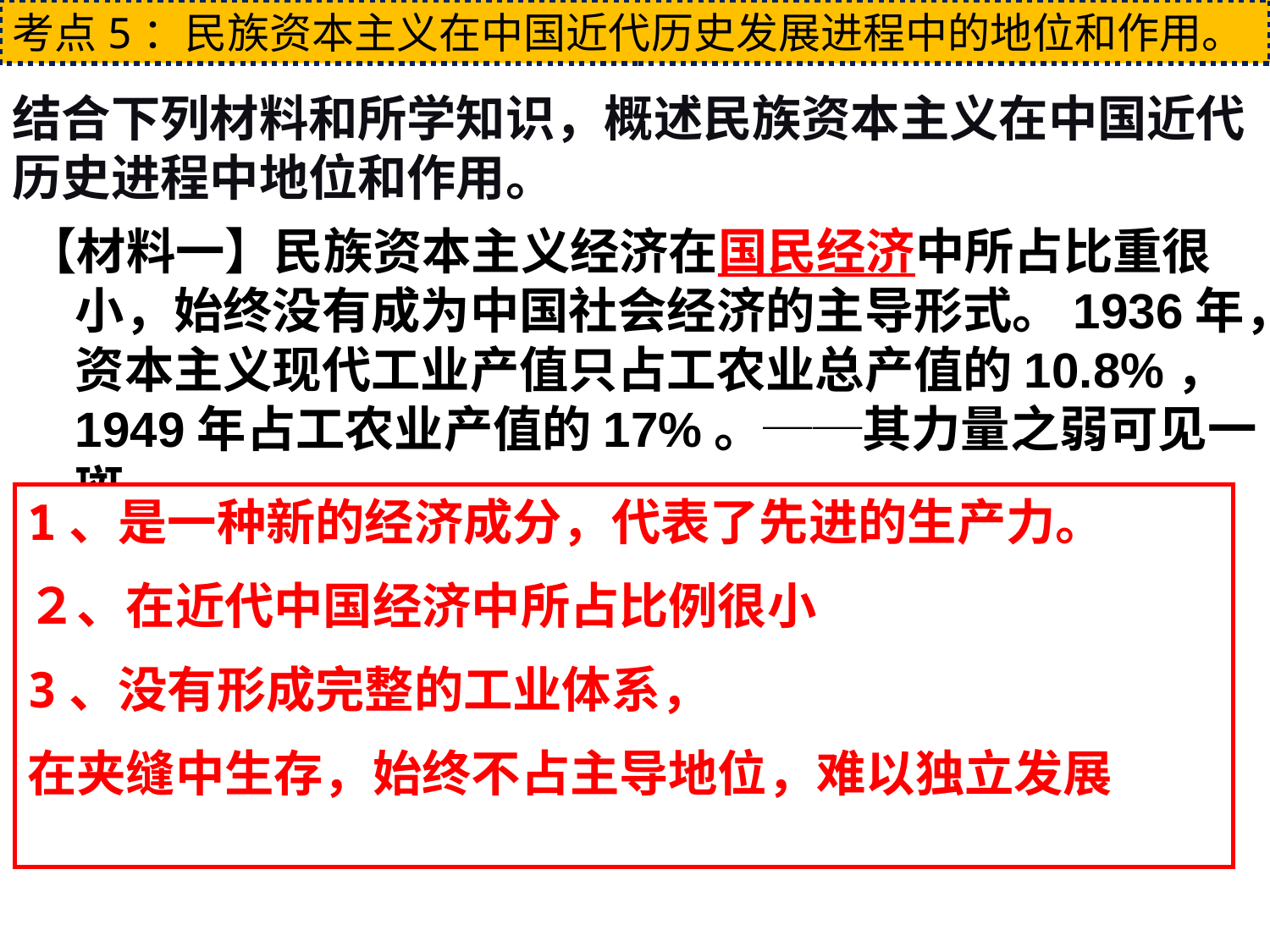

考点5：民族资本主义在中国近代历史发展进程中的地位和作用。
结合下列材料和所学知识，概述民族资本主义在中国近代历史进程中地位和作用。
【材料一】民族资本主义经济在国民经济中所占比重很小，始终没有成为中国社会经济的主导形式。1936年，资本主义现代工业产值只占工农业总产值的10.8%，1949年占工农业产值的17%。──其力量之弱可见一斑。

1、是一种新的经济成分，代表了先进的生产力。
２、在近代中国经济中所占比例很小
3、没有形成完整的工业体系，
在夹缝中生存，始终不占主导地位，难以独立发展